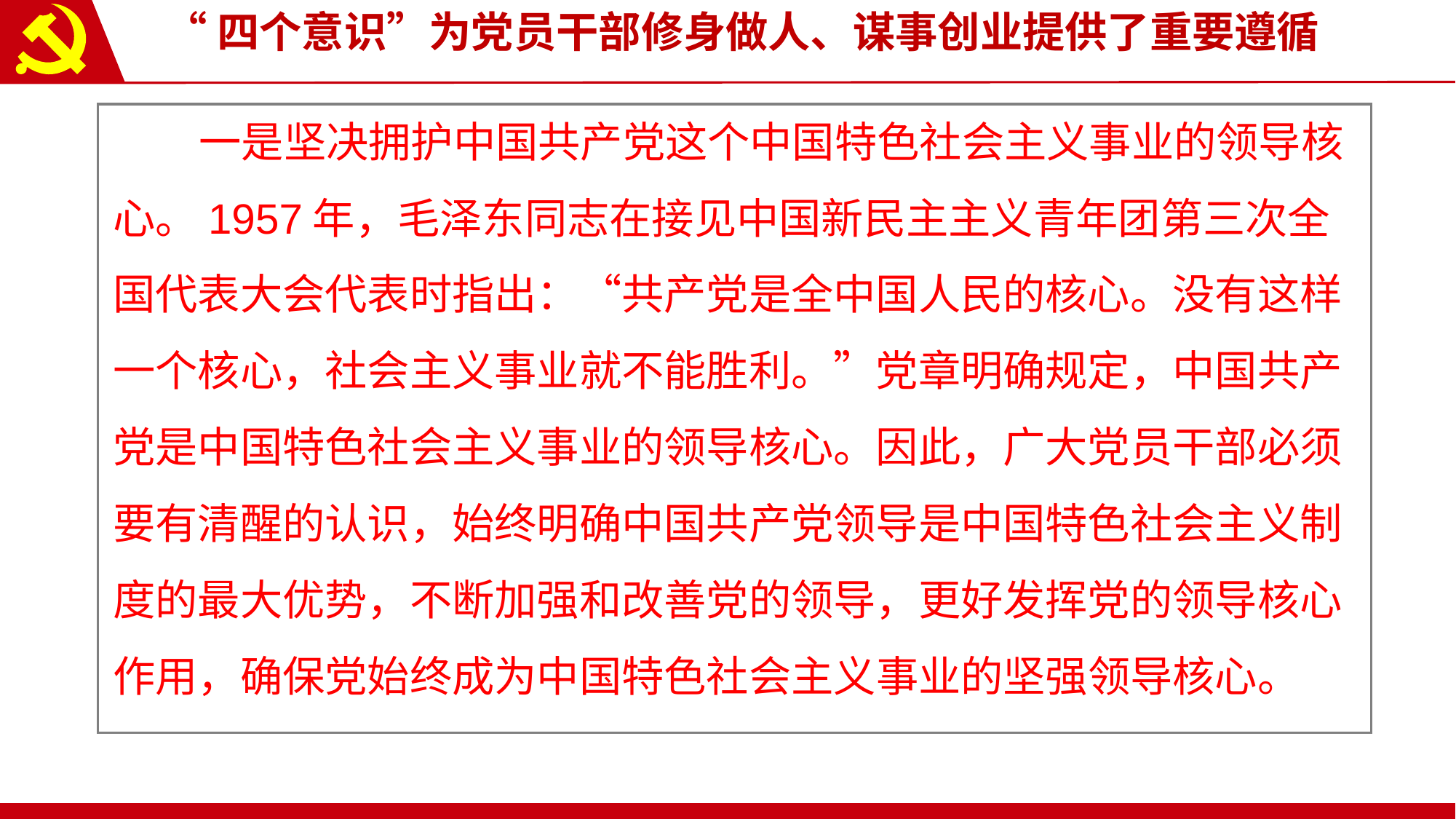

“四个意识”为党员干部修身做人、谋事创业提供了重要遵循
        一是坚决拥护中国共产党这个中国特色社会主义事业的领导核心。1957年，毛泽东同志在接见中国新民主主义青年团第三次全国代表大会代表时指出：“共产党是全中国人民的核心。没有这样一个核心，社会主义事业就不能胜利。”党章明确规定，中国共产党是中国特色社会主义事业的领导核心。因此，广大党员干部必须要有清醒的认识，始终明确中国共产党领导是中国特色社会主义制度的最大优势，不断加强和改善党的领导，更好发挥党的领导核心作用，确保党始终成为中国特色社会主义事业的坚强领导核心。